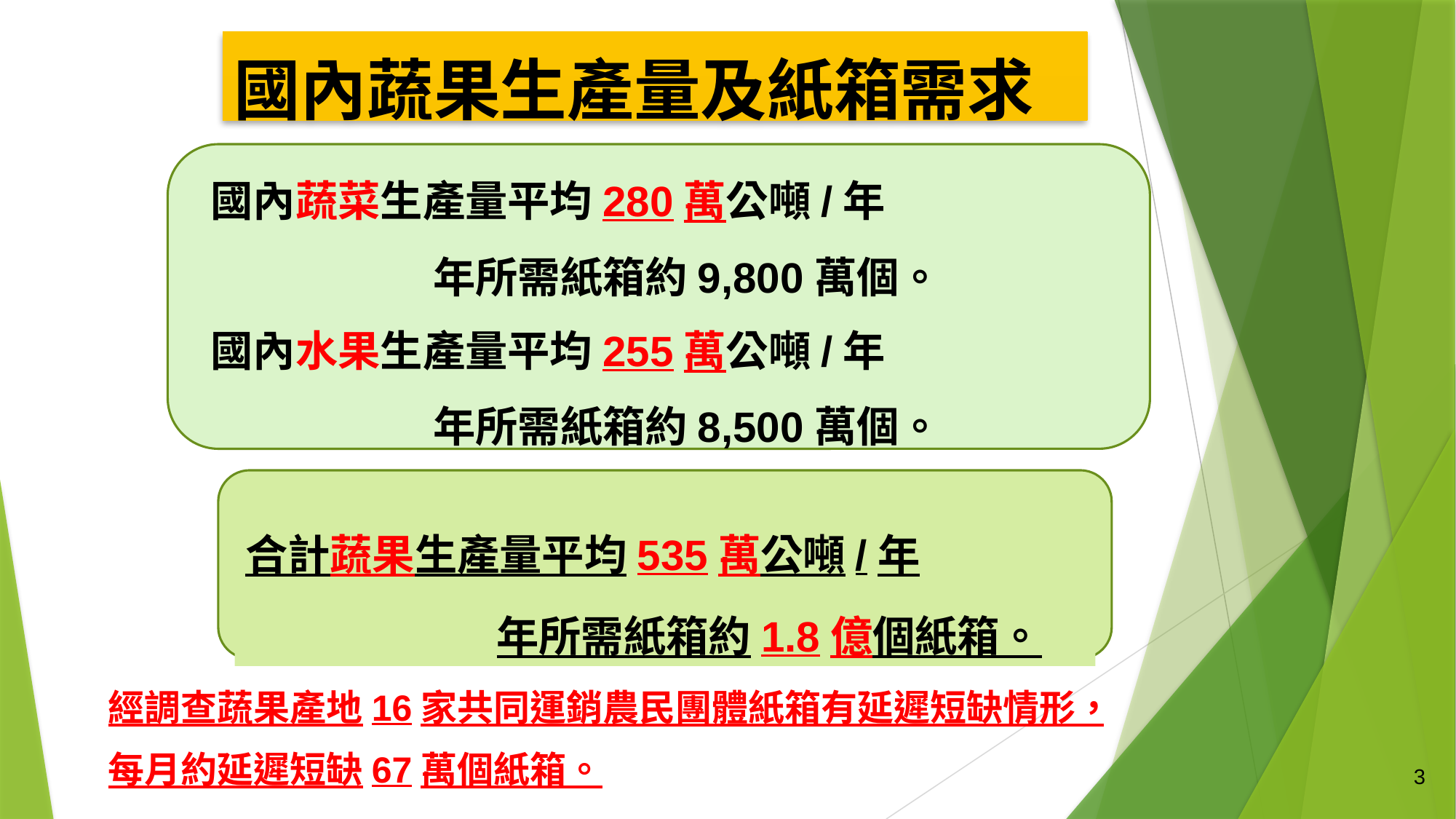

# 國內蔬果生產量及紙箱需求

國內蔬菜生產量平均280萬公噸/年
                      年所需紙箱約9,800萬個。
國內水果生產量平均255萬公噸/年
                      年所需紙箱約8,500萬個。

合計蔬果生產量平均535萬公噸/年
                         年所需紙箱約1.8億個紙箱。
經調查蔬果產地16家共同運銷農民團體紙箱有延遲短缺情形，每月約延遲短缺67萬個紙箱。
3